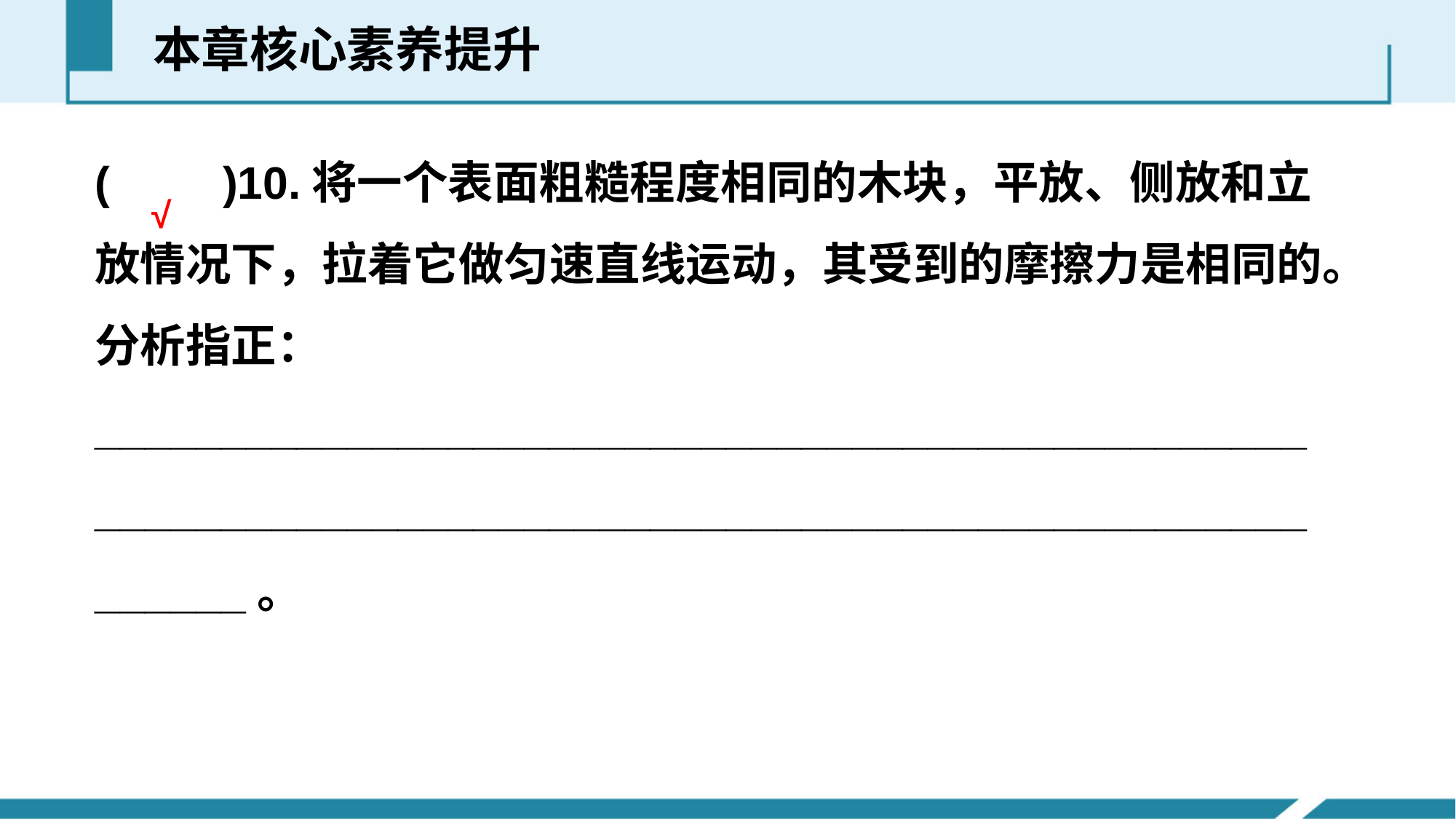

本章核心素养提升
(　　)10.将一个表面粗糙程度相同的木块，平放、侧放和立放情况下，拉着它做匀速直线运动，其受到的摩擦力是相同的。
分析指正：______________________________________________________________________________________________________。
√